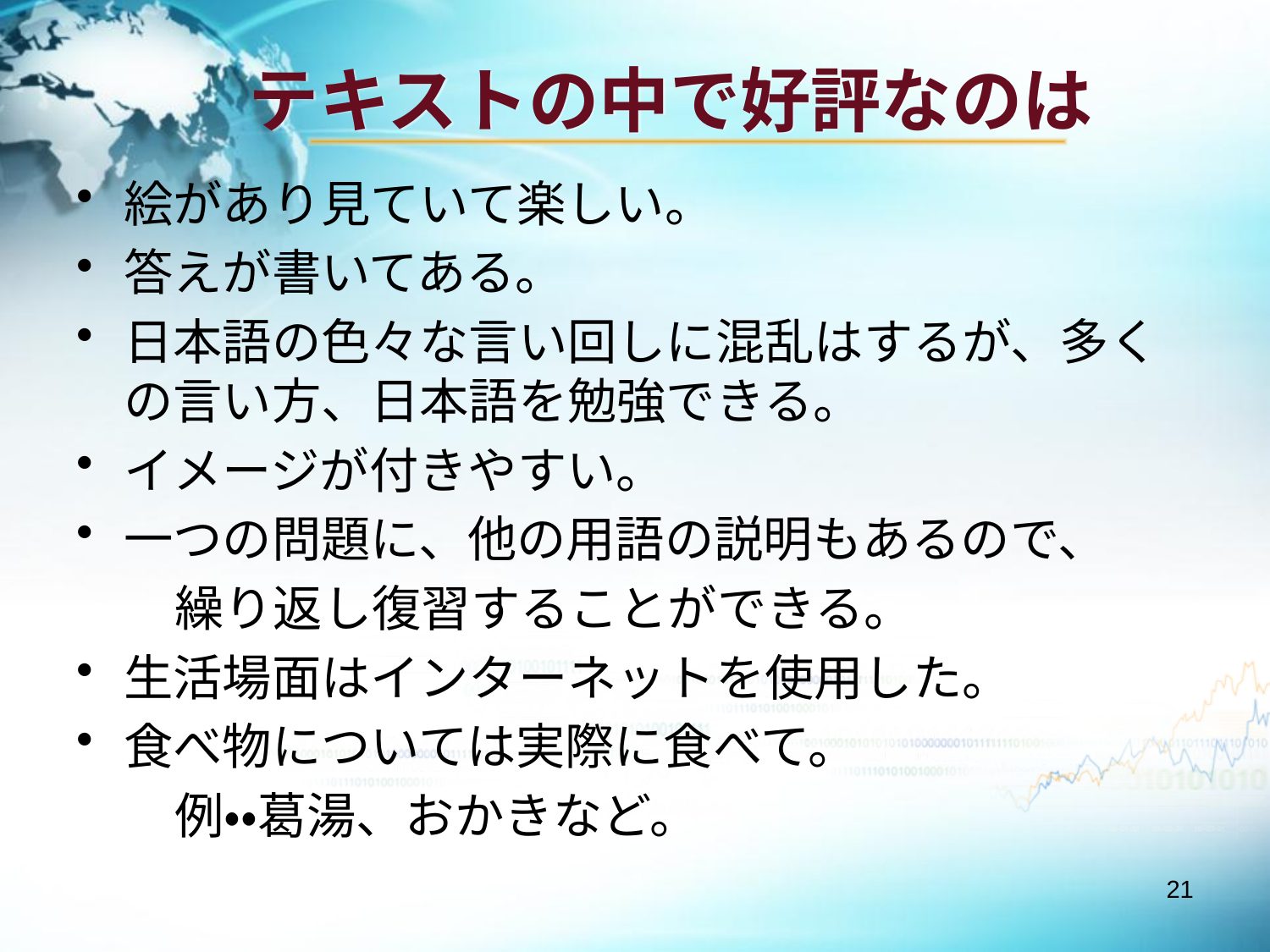

# テキストの中で好評なのは
絵があり見ていて楽しい。
答えが書いてある。
日本語の色々な言い回しに混乱はするが、多くの言い方、日本語を勉強できる。
イメージが付きやすい。
一つの問題に、他の用語の説明もあるので、
　　繰り返し復習することができる。
生活場面はインターネットを使用した。
食べ物については実際に食べて。
　　例・・葛湯、おかきなど。
21